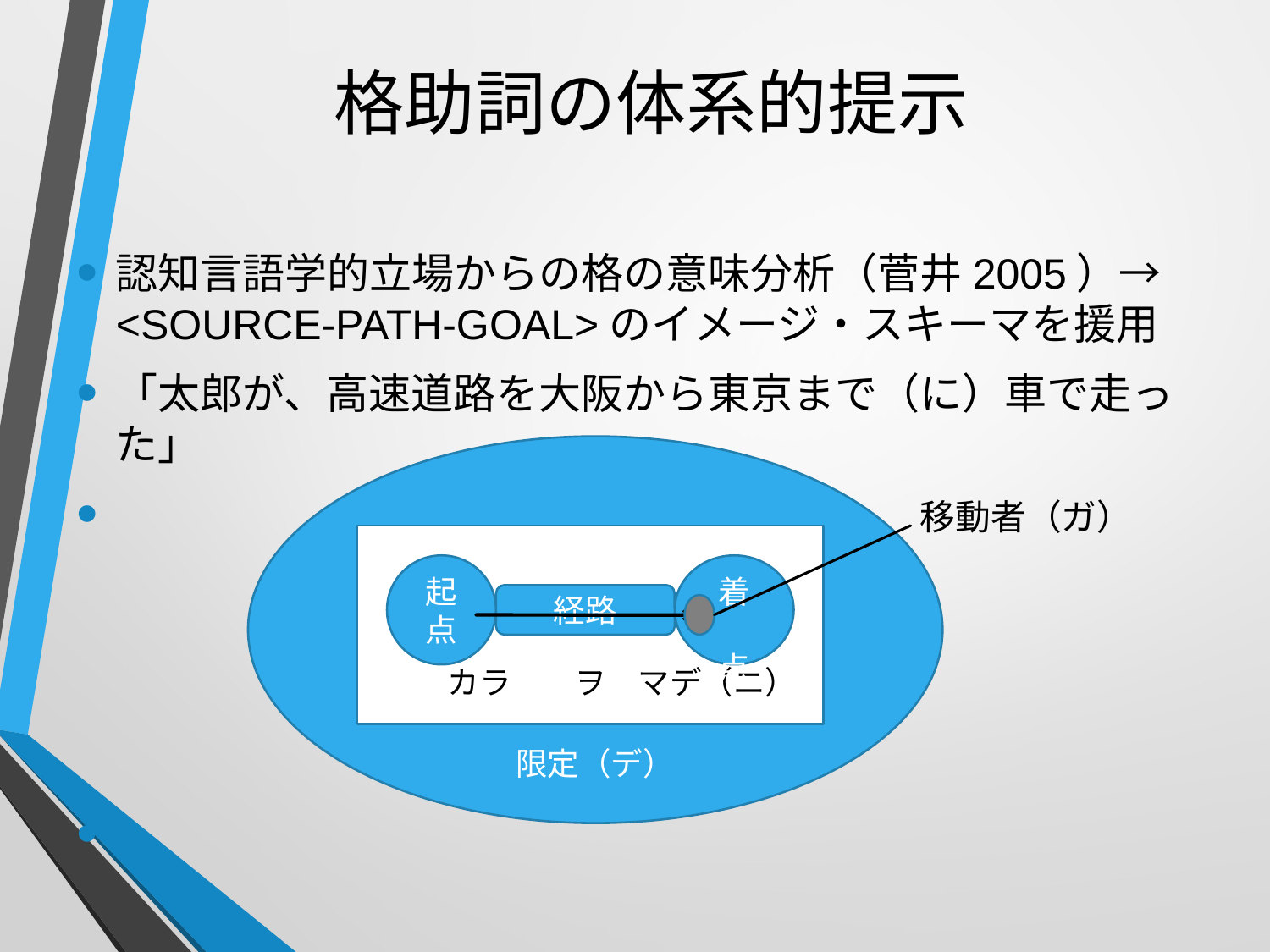

# 格助詞の体系的提示
認知言語学的立場からの格の意味分析（菅井2005）→ <SOURCE-PATH-GOAL>のイメージ・スキーマを援用
「太郎が、高速道路を大阪から東京まで（に）車で走った」
　　　　　　　　　　　　　　　　　　　移動者（ガ）

限定（デ）

　　カラ　　ヲ　マデ（ニ）

起点
　着　点
経路